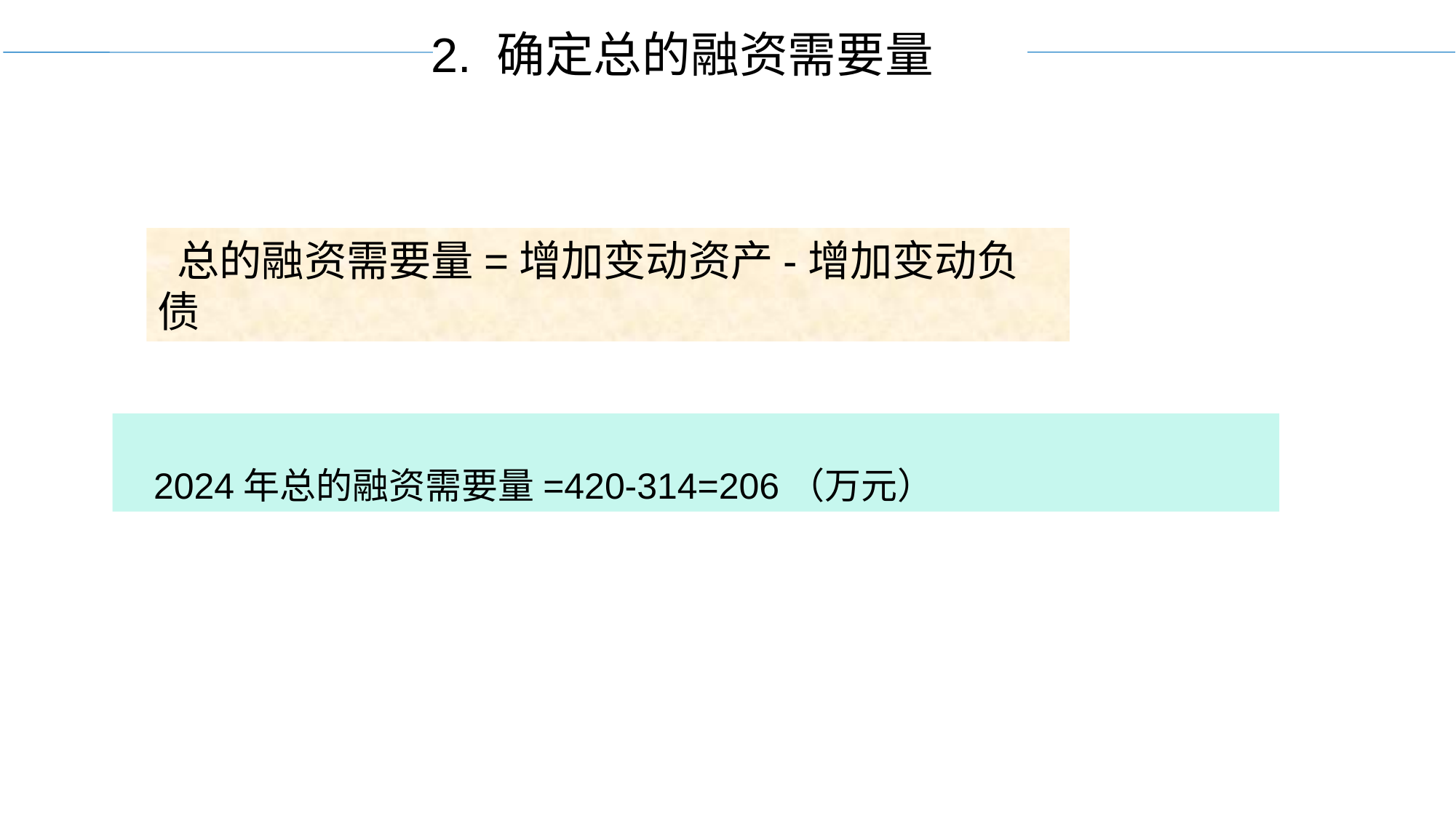

2. 确定总的融资需要量

 总的融资需要量=增加变动资产-增加变动负债
2024年总的融资需要量=420-314=206（万元）
20